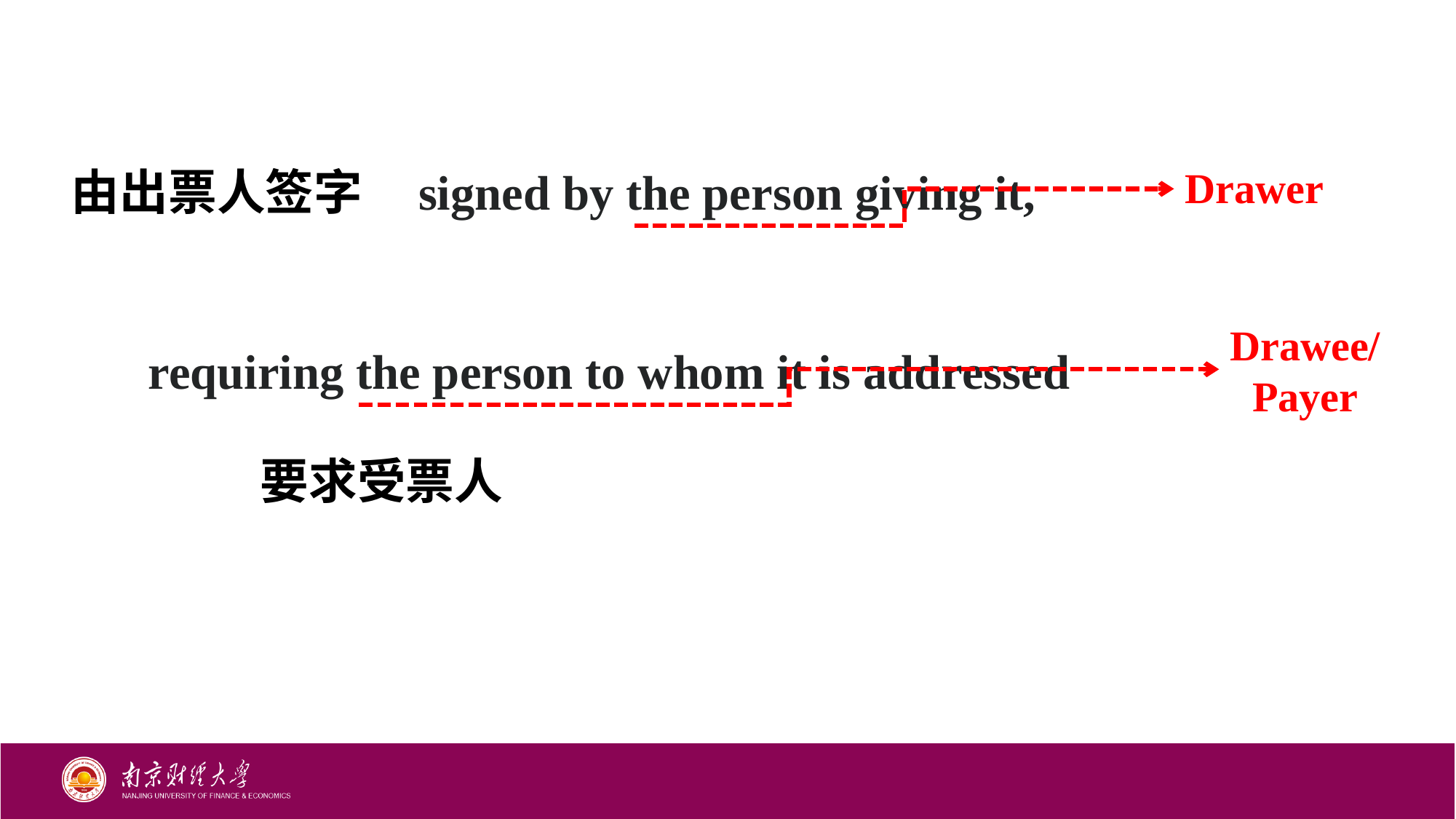

由出票人签字
signed by the person giving it,
Drawer
Drawee/
Payer
requiring the person to whom it is addressed
要求受票人